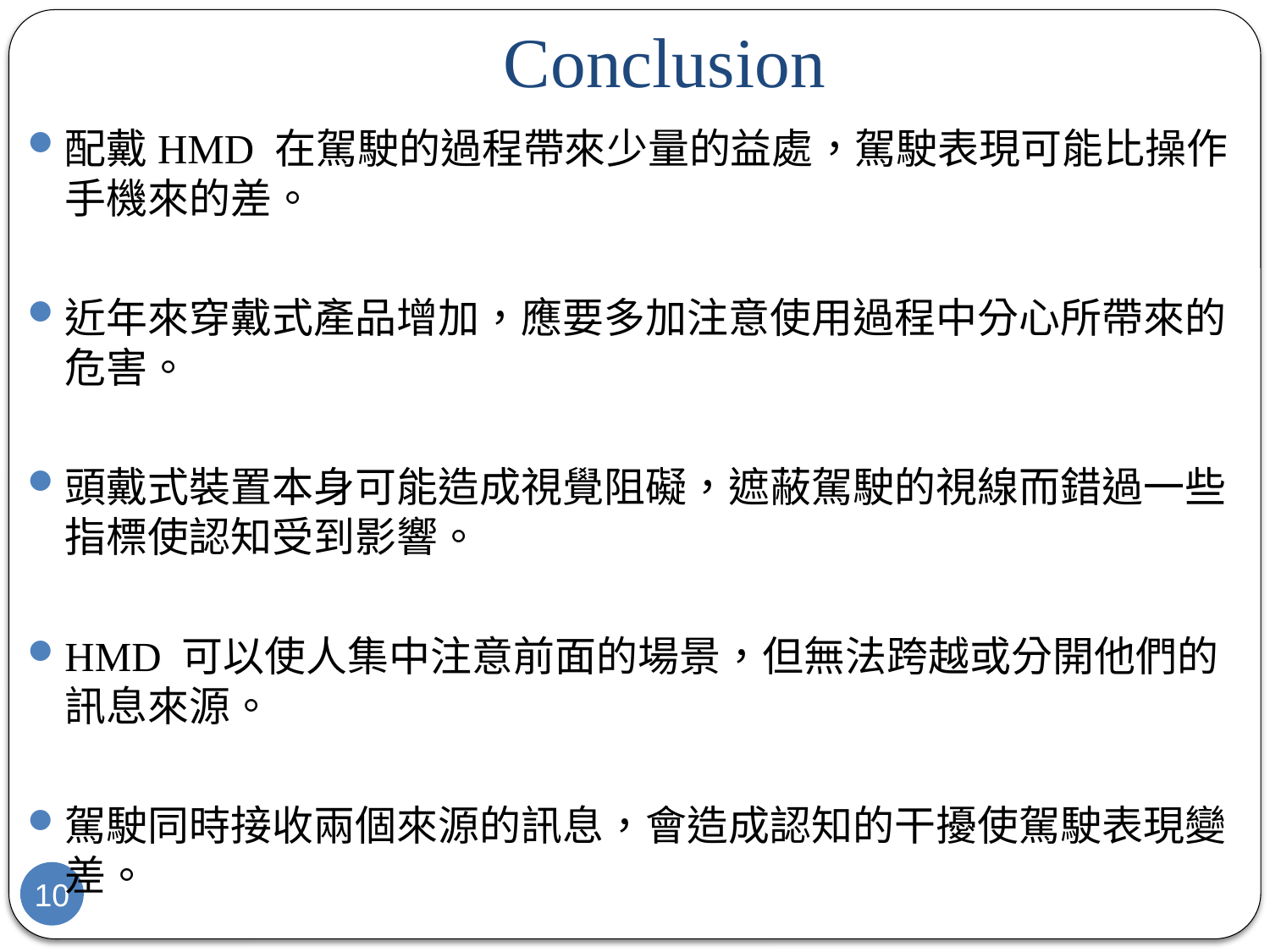

# Conclusion
配戴HMD 在駕駛的過程帶來少量的益處，駕駛表現可能比操作手機來的差。

近年來穿戴式產品增加，應要多加注意使用過程中分心所帶來的危害。

頭戴式裝置本身可能造成視覺阻礙，遮蔽駕駛的視線而錯過一些指標使認知受到影響。

HMD 可以使人集中注意前面的場景，但無法跨越或分開他們的訊息來源。

駕駛同時接收兩個來源的訊息，會造成認知的干擾使駕駛表現變差。

10